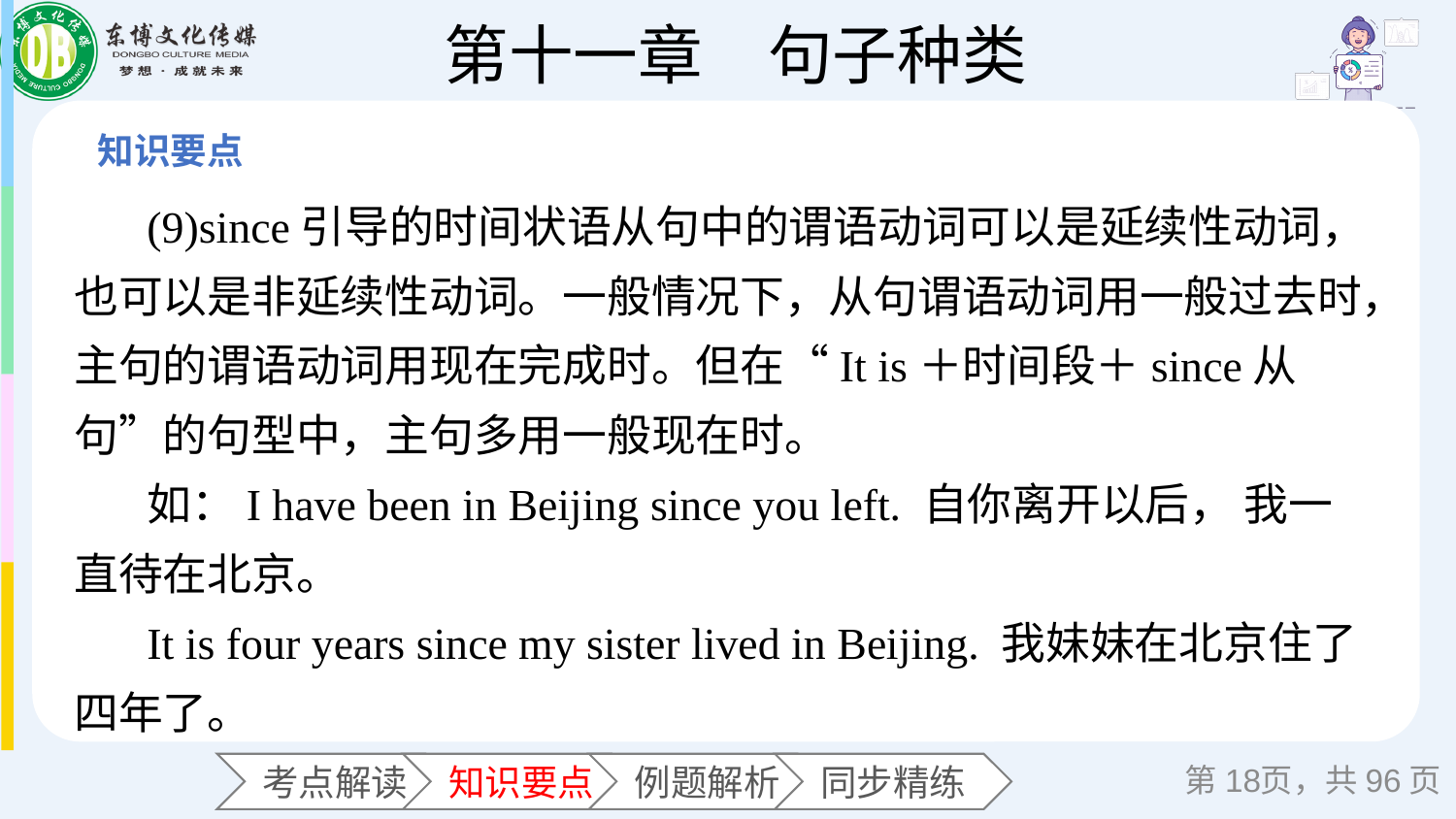

(9)since引导的时间状语从句中的谓语动词可以是延续性动词，也可以是非延续性动词。一般情况下，从句谓语动词用一般过去时，主句的谓语动词用现在完成时。但在“It is＋时间段＋since从句”的句型中，主句多用一般现在时。
如：I have been in Beijing since you left. 自你离开以后， 我一直待在北京。
It is four years since my sister lived in Beijing. 我妹妹在北京住了四年了。
第18页，共96页